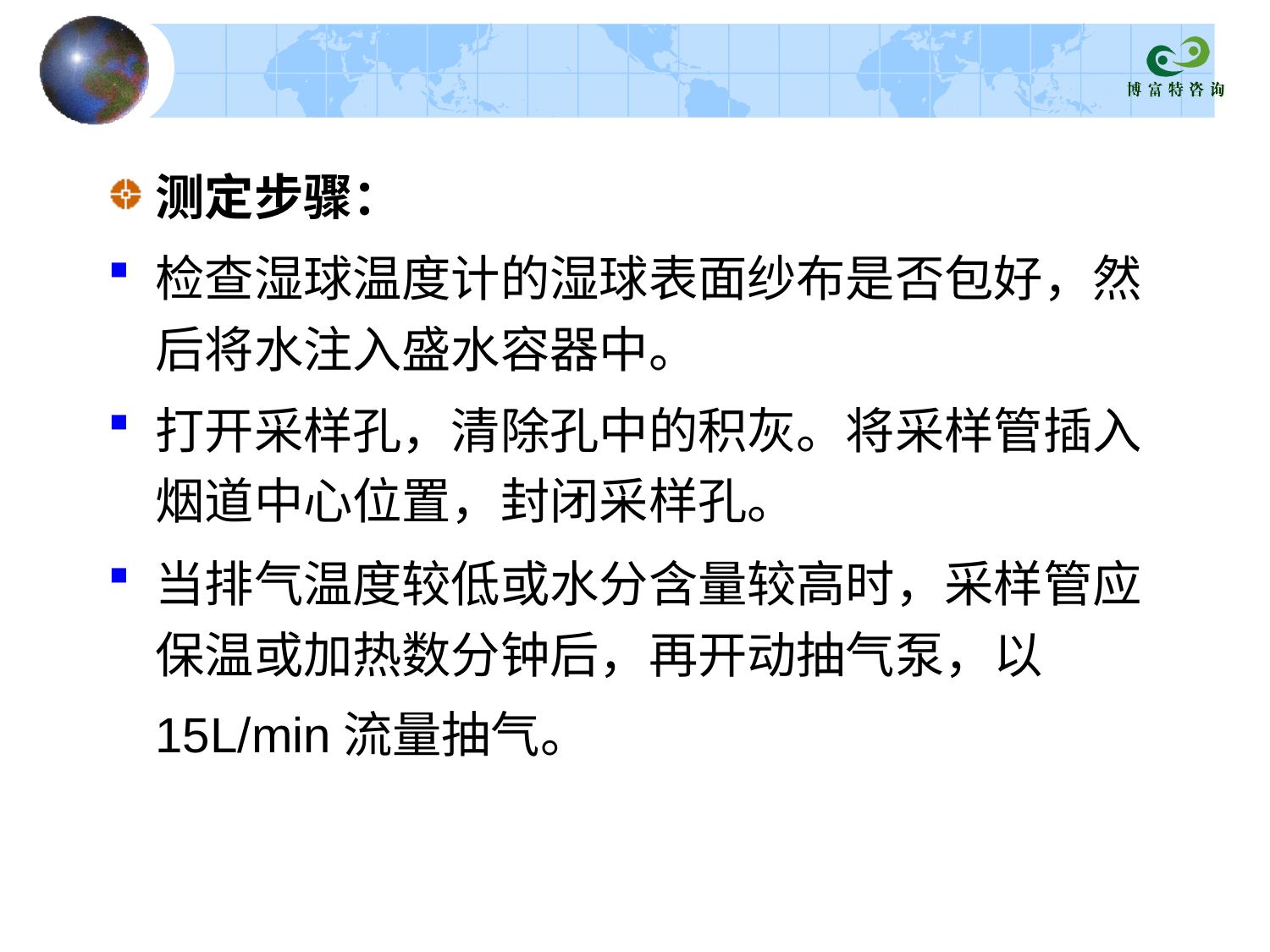

测定步骤：
检查湿球温度计的湿球表面纱布是否包好，然后将水注入盛水容器中。
打开采样孔，清除孔中的积灰。将采样管插入烟道中心位置，封闭采样孔。
当排气温度较低或水分含量较高时，采样管应保温或加热数分钟后，再开动抽气泵，以15L/min流量抽气。